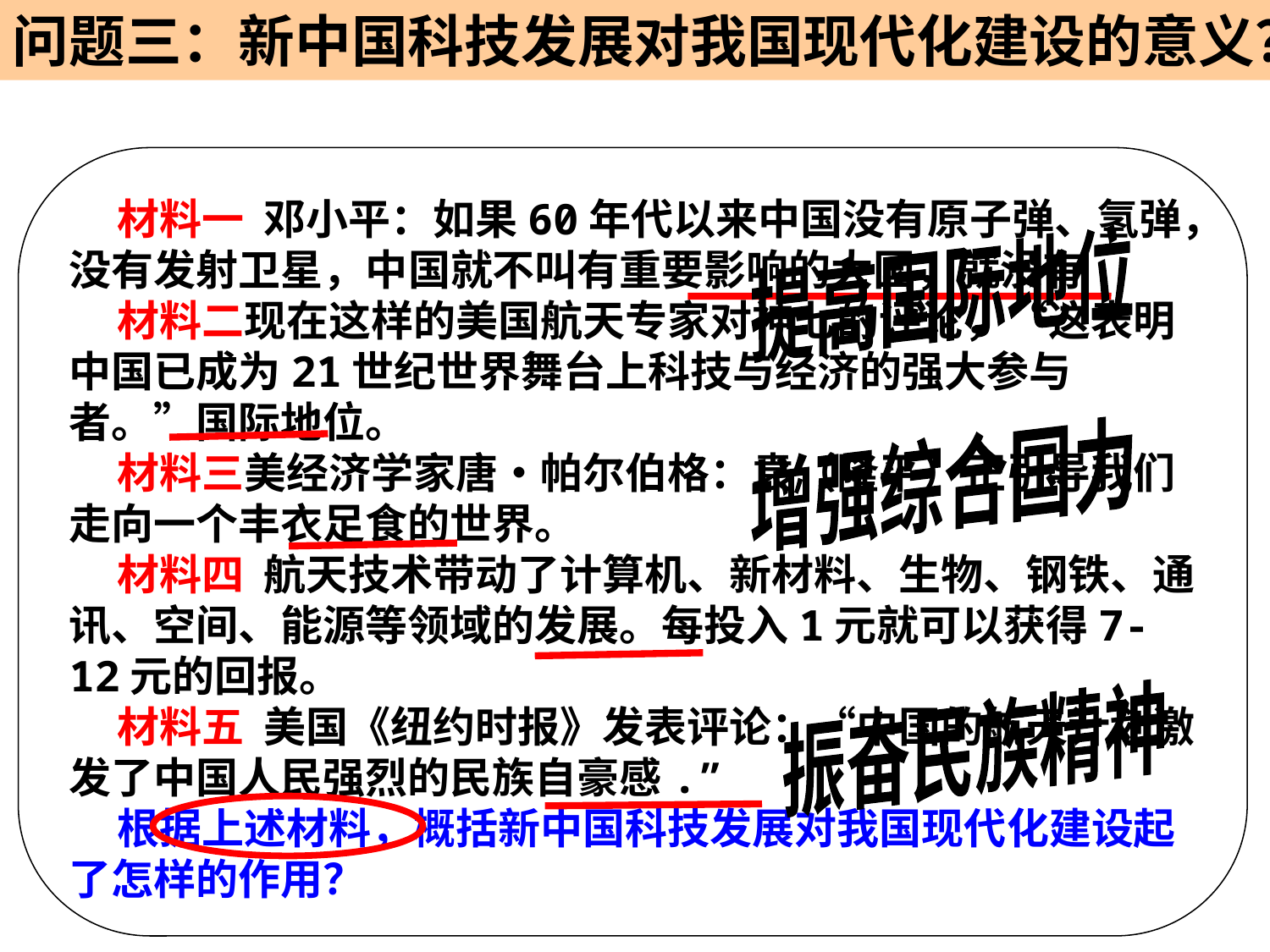

问题三：新中国科技发展对我国现代化建设的意义？
    材料一  邓小平：如果60年代以来中国没有原子弹、氢弹，没有发射卫星，中国就不叫有重要影响的大国，就没有
    材料二现在这样的美国航天专家对神七的评论，“这表明中国已成为21世纪世界舞台上科技与经济的强大参与者。”国际地位。
    材料三美经济学家唐•帕尔伯格：袁（隆平）正引导我们走向一个丰衣足食的世界。
    材料四  航天技术带动了计算机、新材料、生物、钢铁、通讯、空间、能源等领域的发展。每投入1元就可以获得7-12元的回报。
    材料五  美国《纽约时报》发表评论：“中国的航天计划激发了中国人民强烈的民族自豪感.”
    根据上述材料，概括新中国科技发展对我国现代化建设起了怎样的作用？

提高国际地位

增强综合国力

振奋民族精神